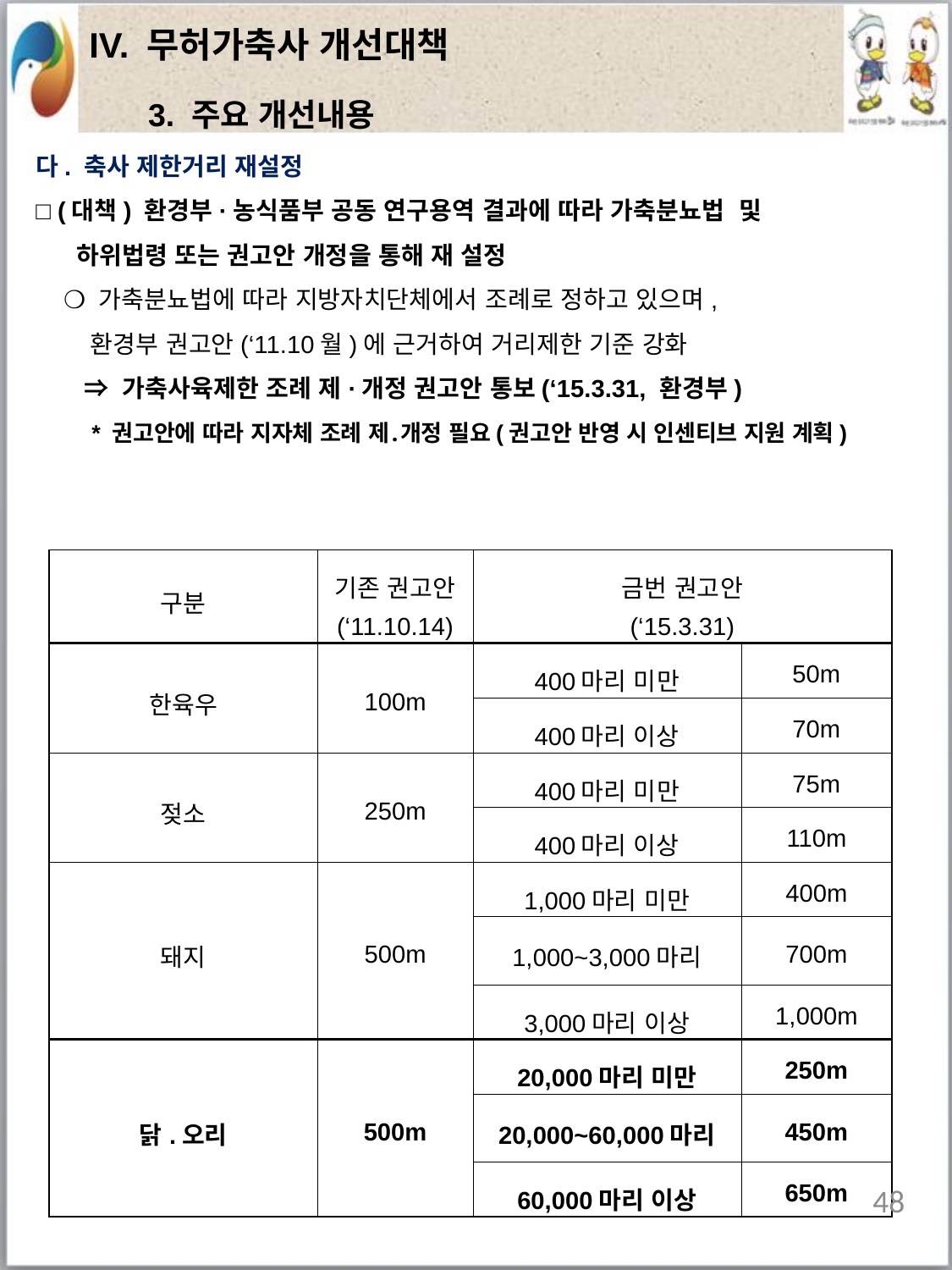

| IV. 무허가축사 개선대책 |
| --- |

3. 주요 개선내용
다. 축사 제한거리 재설정
□ (대책) 환경부·농식품부 공동 연구용역 결과에 따라 가축분뇨법  및
     하위법령 또는 권고안 개정을 통해 재 설정
    ❍ 가축분뇨법에 따라 지방자치단체에서 조례로 정하고 있으며,
       환경부 권고안(‘11.10월)에 근거하여 거리제한 기준 강화
       ⇒ 가축사육제한 조례 제·개정 권고안 통보(‘15.3.31, 환경부)
        * 권고안에 따라 지자체 조례 제․개정 필요(권고안 반영 시 인센티브 지원 계획)

| 구분 | 기존 권고안 (‘11.10.14) | 금번 권고안 (‘15.3.31) |  |
| --- | --- | --- | --- |
| 한육우 | 100m | 400마리 미만 | 50m |
|  |  | 400마리 이상 | 70m |
| 젖소 | 250m | 400마리 미만 | 75m |
|  |  | 400마리 이상 | 110m |
| 돼지 | 500m | 1,000마리 미만 | 400m |
|  |  | 1,000~3,000마리 | 700m |
|  |  | 3,000마리 이상 | 1,000m |
| 닭.오리 | 500m | 20,000마리 미만 | 250m |
|  |  | 20,000~60,000마리 | 450m |
|  |  | 60,000마리 이상 | 650m |
48